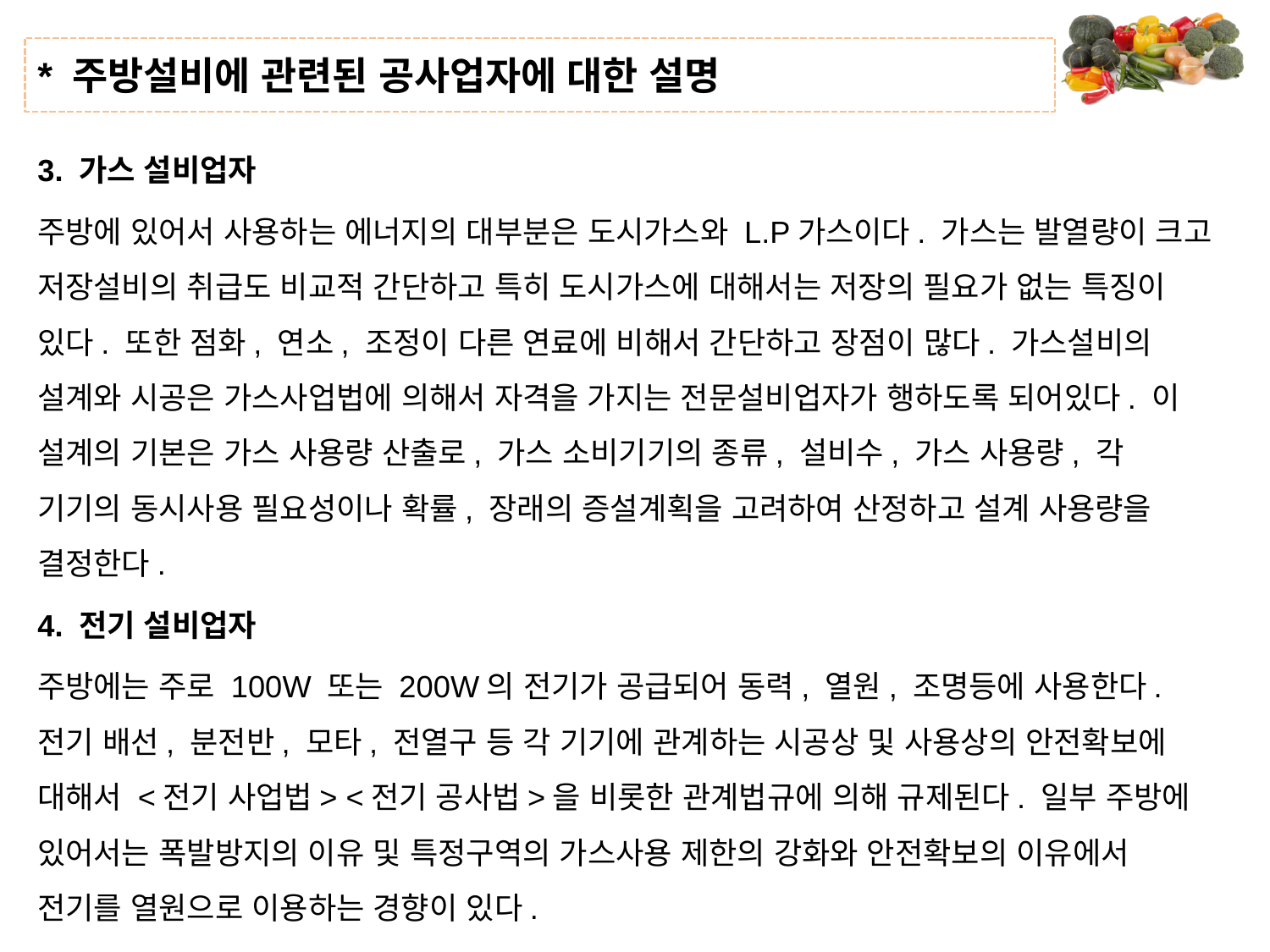

# * 주방설비에 관련된 공사업자에 대한 설명
3. 가스 설비업자
주방에 있어서 사용하는 에너지의 대부분은 도시가스와 L.P가스이다. 가스는 발열량이 크고 저장설비의 취급도 비교적 간단하고 특히 도시가스에 대해서는 저장의 필요가 없는 특징이 있다. 또한 점화, 연소, 조정이 다른 연료에 비해서 간단하고 장점이 많다. 가스설비의 설계와 시공은 가스사업법에 의해서 자격을 가지는 전문설비업자가 행하도록 되어있다. 이 설계의 기본은 가스 사용량 산출로, 가스 소비기기의 종류, 설비수, 가스 사용량, 각 기기의 동시사용 필요성이나 확률, 장래의 증설계획을 고려하여 산정하고 설계 사용량을 결정한다.
4. 전기 설비업자
주방에는 주로 100W 또는 200W의 전기가 공급되어 동력, 열원, 조명등에 사용한다. 전기 배선, 분전반, 모타, 전열구 등 각 기기에 관계하는 시공상 및 사용상의 안전확보에 대해서 <전기 사업법> <전기 공사법>을 비롯한 관계법규에 의해 규제된다. 일부 주방에 있어서는 폭발방지의 이유 및 특정구역의 가스사용 제한의 강화와 안전확보의 이유에서 전기를 열원으로 이용하는 경향이 있다.